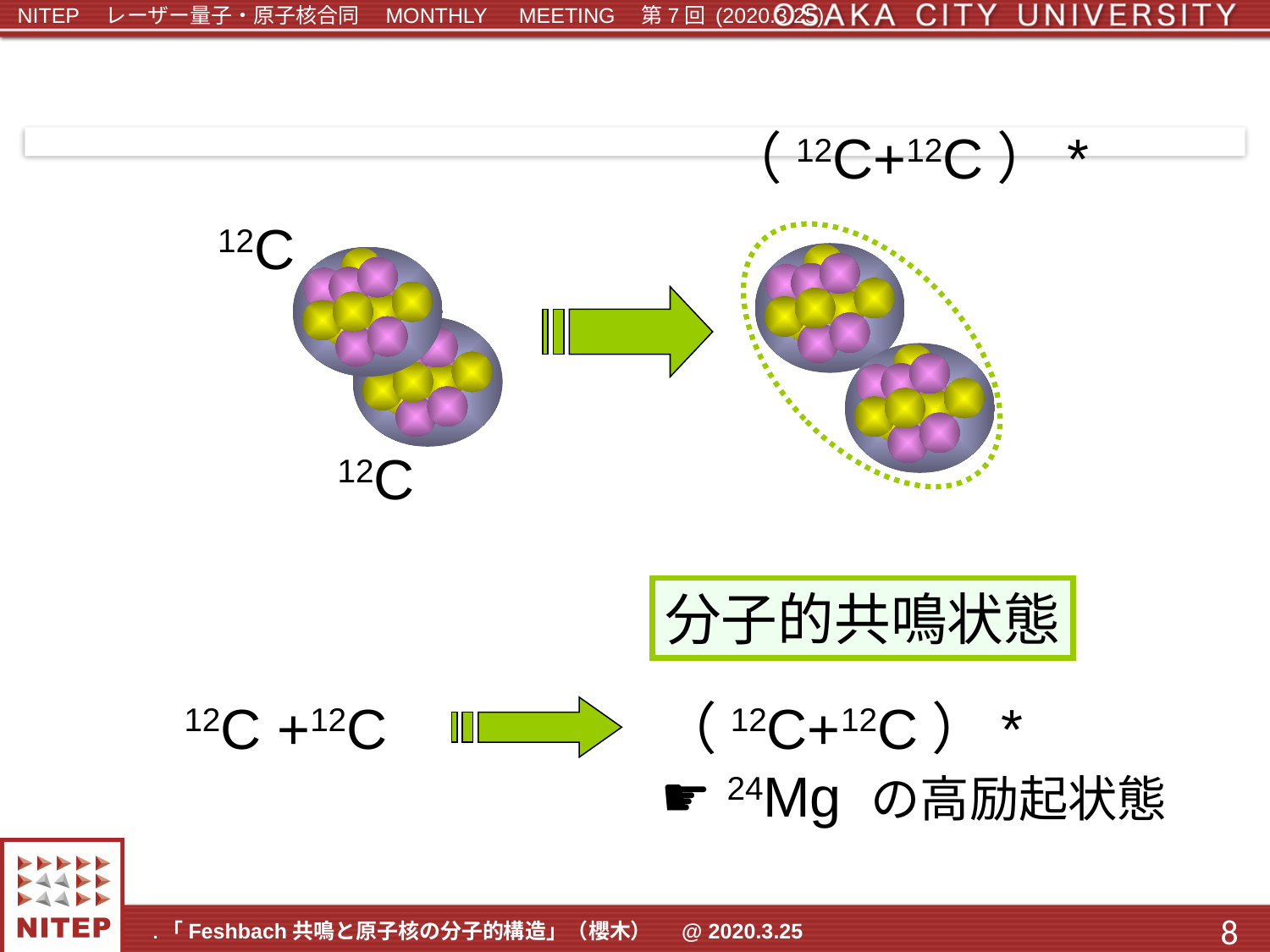

（12C+12C）*

12C

12C
分子的共鳴状態
（12C+12C）*
☛ 24Mg の高励起状態

12C +12C
8